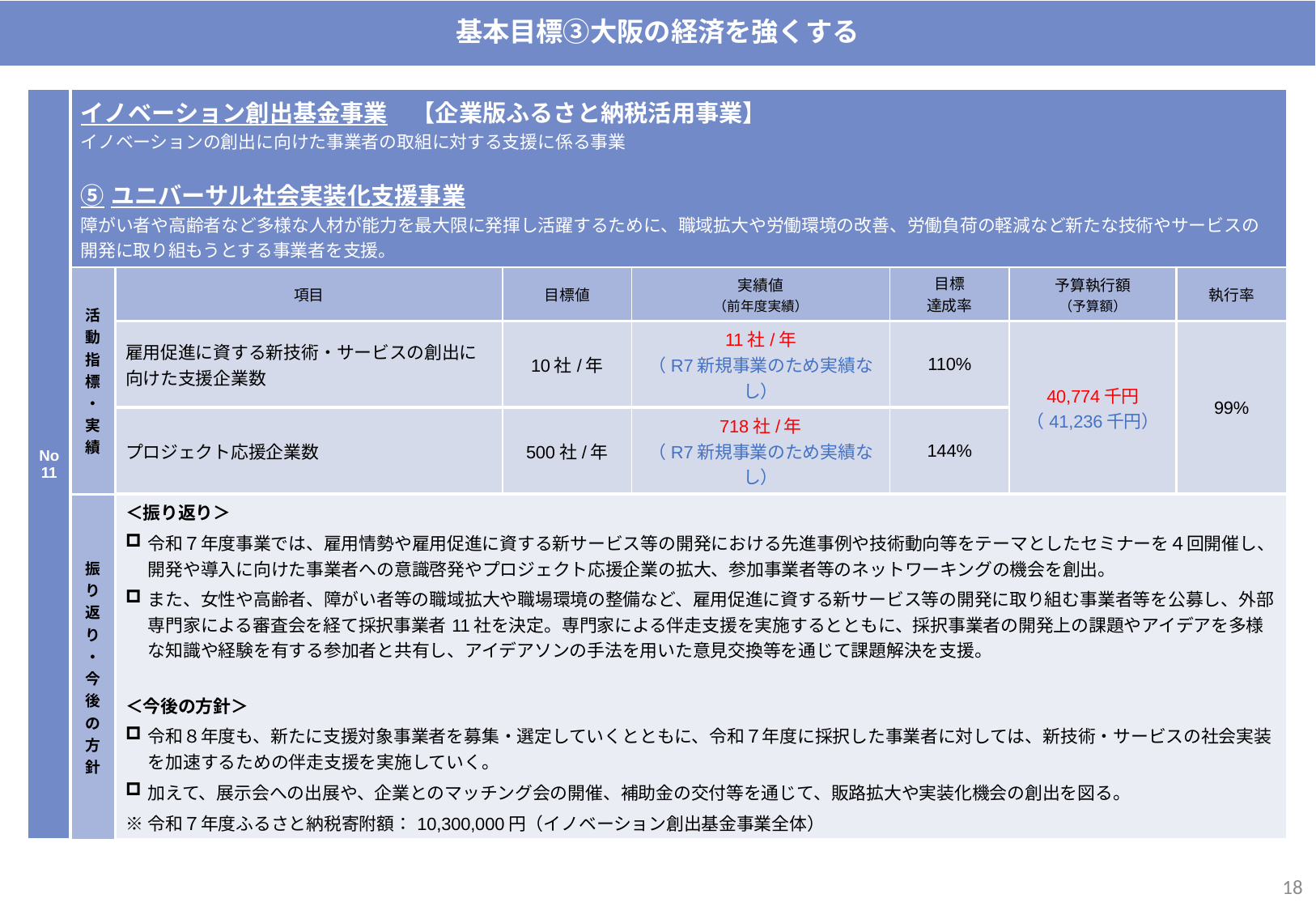

基本目標③大阪の経済を強くする
| No11 | イノベーション創出基金事業　【企業版ふるさと納税活用事業】 イノベーションの創出に向けた事業者の取組に対する支援に係る事業 ⑤ユニバーサル社会実装化支援事業 障がい者や高齢者など多様な人材が能力を最大限に発揮し活躍するために、職域拡大や労働環境の改善、労働負荷の軽減など新たな技術やサービスの開発に取り組もうとする事業者を支援。 |  |  |  |  | 公民戦略連携デスクの活動を通じて、企業・大学とwin-winの新たなパートナーシップを築く。また、これまで構築したネットワークを軸に、多様な事業者が連携した取組みを推進。それぞれの強みを活かし社会課題の解決や地域活性化をめざす。 |  |
| --- | --- | --- | --- | --- | --- | --- | --- |
|  | 活動指標・実績 | 項目 | 目標値 | 実績値 （前年度実績） | 目標 達成率 | 予算執行額 （予算額） | 執行率 |
|  |  | 雇用促進に資する新技術・サービスの創出に向けた支援企業数 | 10社/年 | 11社/年 （R7新規事業のため実績なし） | 110% | 40,774千円 （41,236千円） | 99% |
|  |  | プロジェクト応援企業数 | 500社/年 | 718社/年 （R7新規事業のため実績なし） | 144% |  |  |
|  | 振り返り・今後の方針 | ＜振り返り＞ 令和７年度事業では、雇用情勢や雇用促進に資する新サービス等の開発における先進事例や技術動向等をテーマとしたセミナーを４回開催し、開発や導入に向けた事業者への意識啓発やプロジェクト応援企業の拡大、参加事業者等のネットワーキングの機会を創出。 また、女性や高齢者、障がい者等の職域拡大や職場環境の整備など、雇用促進に資する新サービス等の開発に取り組む事業者等を公募し、外部専門家による審査会を経て採択事業者11社を決定。専門家による伴走支援を実施するとともに、採択事業者の開発上の課題やアイデアを多様な知識や経験を有する参加者と共有し、アイデアソンの手法を用いた意見交換等を通じて課題解決を支援。 ＜今後の方針＞ 令和８年度も、新たに支援対象事業者を募集・選定していくとともに、令和７年度に採択した事業者に対しては、新技術・サービスの社会実装を加速するための伴走支援を実施していく。 加えて、展示会への出展や、企業とのマッチング会の開催、補助金の交付等を通じて、販路拡大や実装化機会の創出を図る。 ※令和７年度ふるさと納税寄附額：10,300,000円（イノベーション創出基金事業全体） |  |  |  |  |  |
18